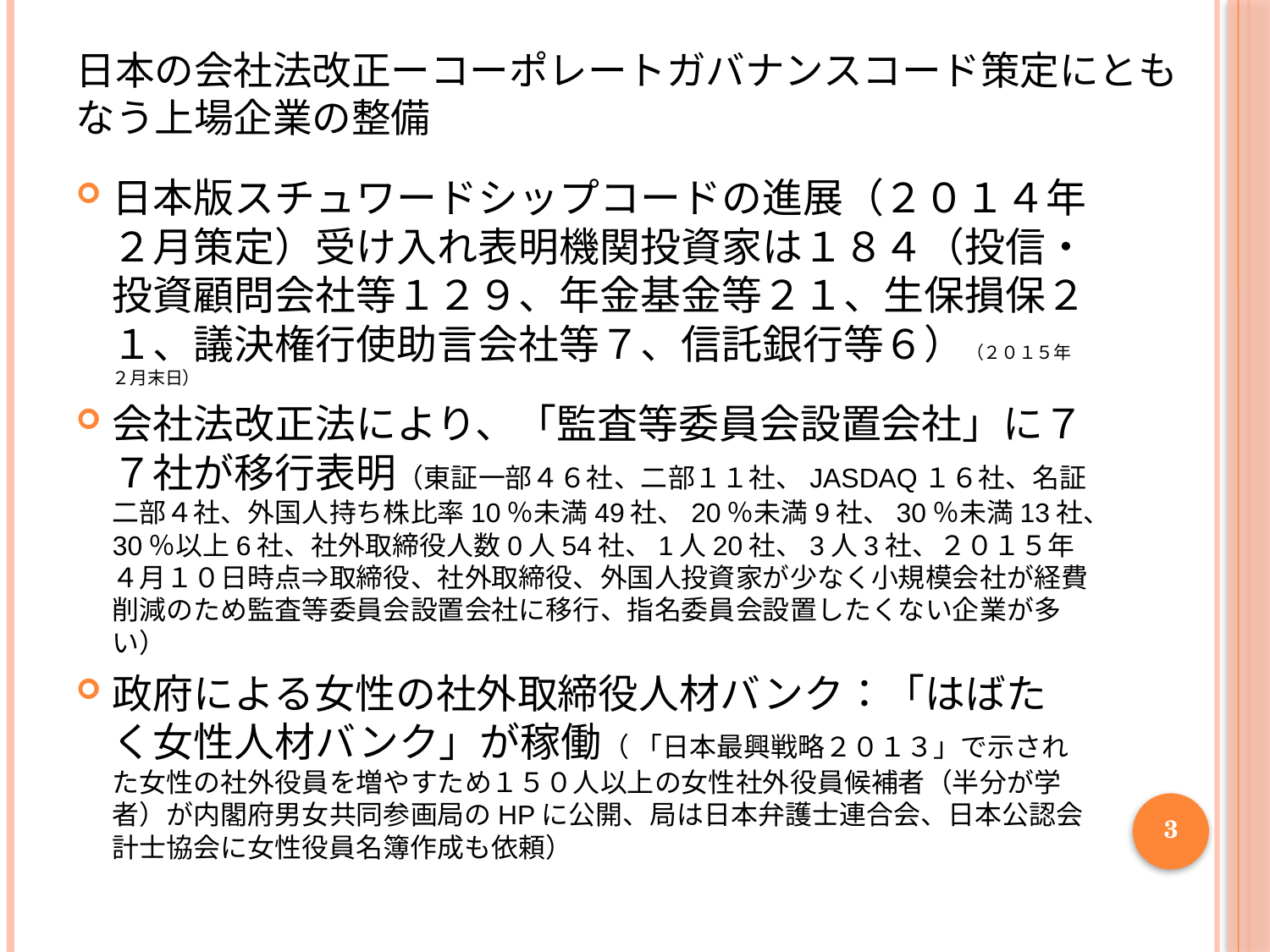

# 日本の会社法改正ーコーポレートガバナンスコード策定にともなう上場企業の整備
日本版スチュワードシップコードの進展（２０１４年２月策定）受け入れ表明機関投資家は１８４（投信・投資顧問会社等１２９、年金基金等２１、生保損保２１、議決権行使助言会社等７、信託銀行等６）（２０１５年２月末日）
会社法改正法により、「監査等委員会設置会社」に７７社が移行表明（東証一部４６社、二部１１社、JASDAQ１６社、名証二部４社、外国人持ち株比率10％未満49社、20％未満9社、30％未満13社、30％以上6社、社外取締役人数0人54社、1人20社、3人3社、２０１５年４月１０日時点⇒取締役、社外取締役、外国人投資家が少なく小規模会社が経費削減のため監査等委員会設置会社に移行、指名委員会設置したくない企業が多い）
政府による女性の社外取締役人材バンク：「はばたく女性人材バンク」が稼働（ 「日本最興戦略２０１３」で示された女性の社外役員を増やすため１５０人以上の女性社外役員候補者（半分が学者）が内閣府男女共同参画局のHPに公開、局は日本弁護士連合会、日本公認会計士協会に女性役員名簿作成も依頼）

3